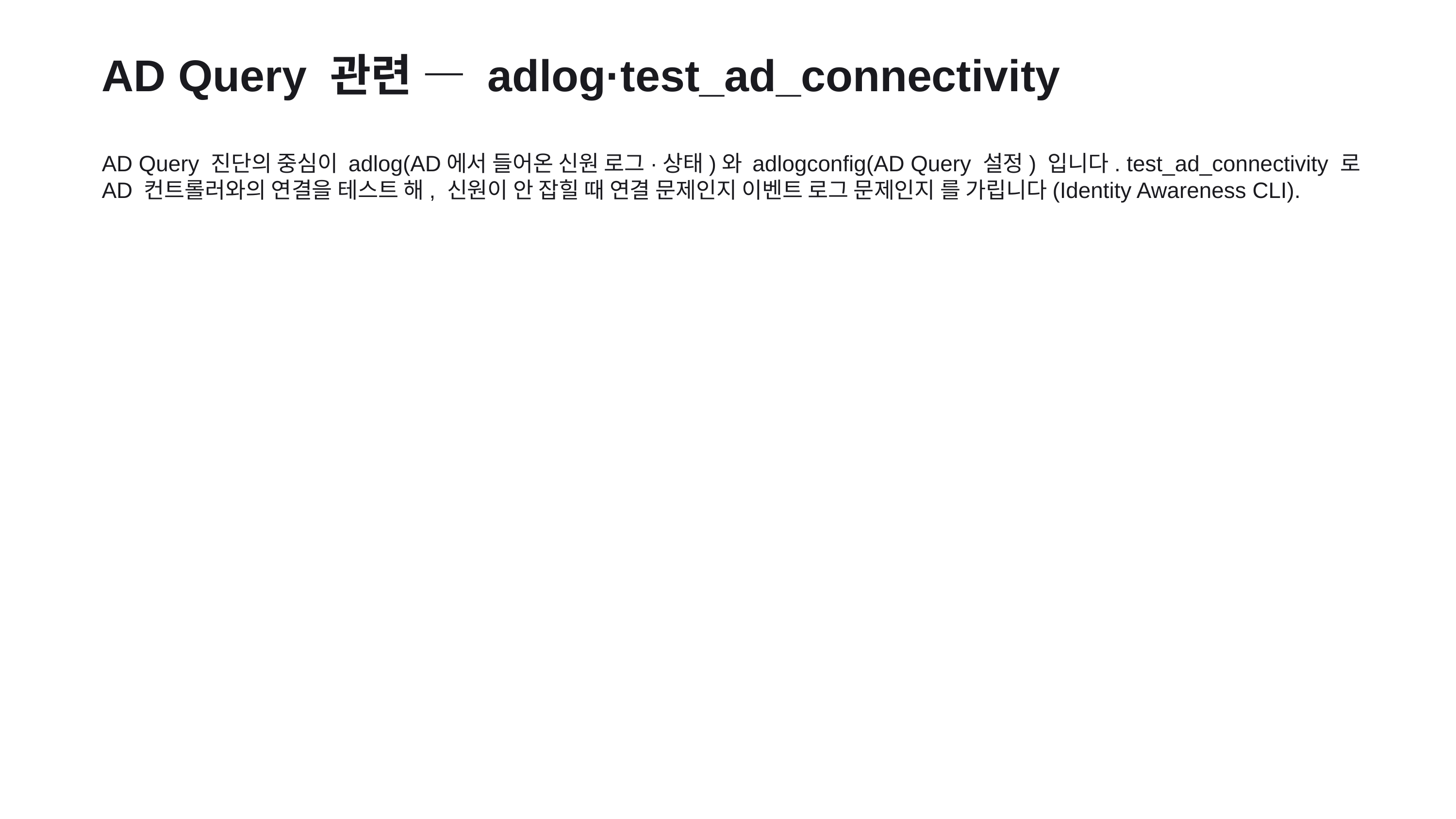

AD Query 관련 — adlog·test_ad_connectivity
AD Query 진단의 중심이 adlog(AD에서 들어온 신원 로그·상태)와 adlogconfig(AD Query 설정) 입니다. test_ad_connectivity 로 AD 컨트롤러와의 연결을 테스트 해, 신원이 안 잡힐 때 연결 문제인지 이벤트 로그 문제인지 를 가립니다(Identity Awareness CLI).